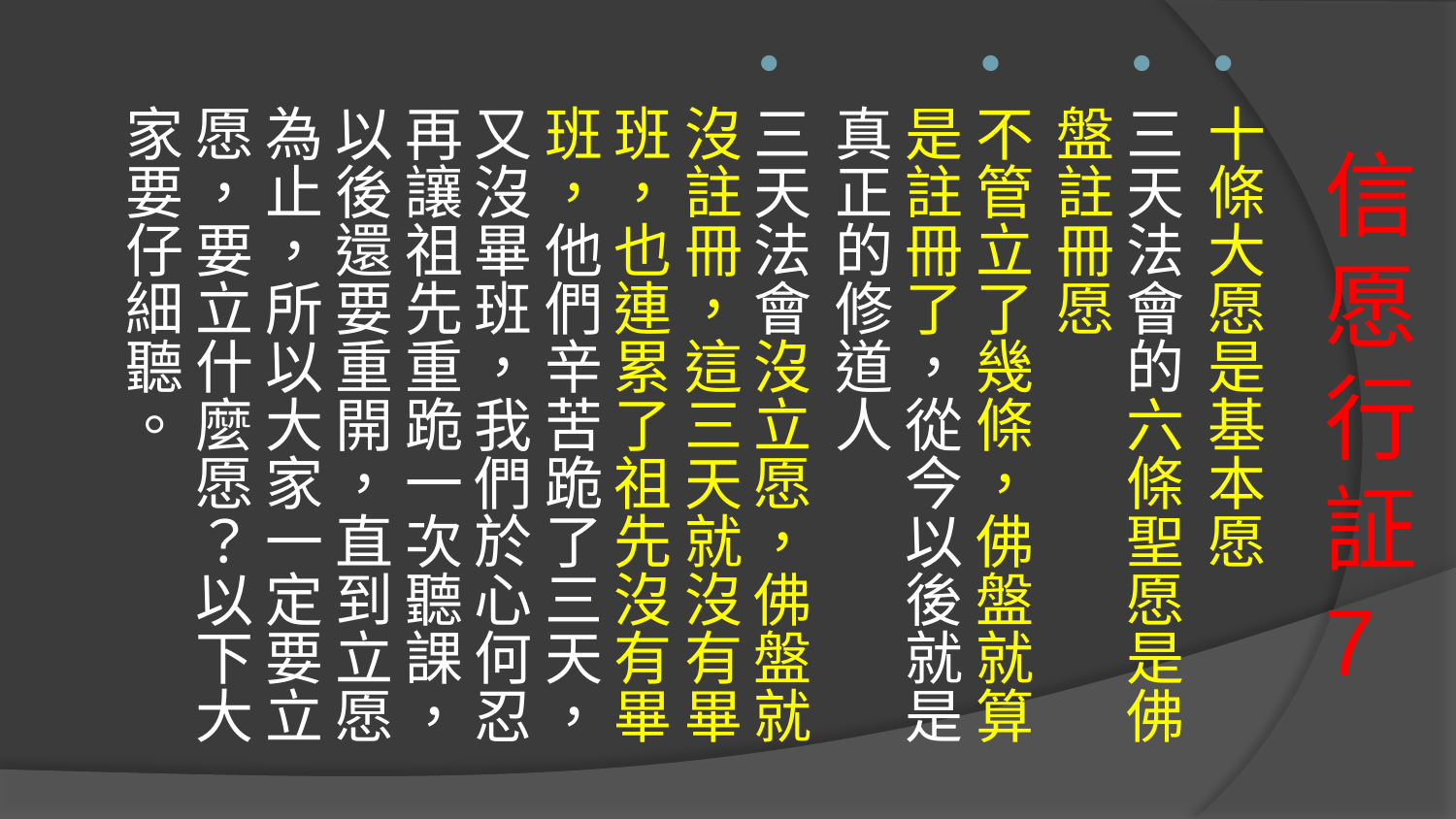

十條大愿是基本愿
三天法會的六條聖愿是佛盤註冊愿
不管立了幾條，佛盤就算是註冊了，從今以後就是真正的修道人
三天法會沒立愿，佛盤就沒註冊，這三天就沒有畢班，也連累了祖先沒有畢班，他們辛苦跪了三天，又沒畢班，我們於心何忍再讓祖先重跪一次聽課，以後還要重開，直到立愿為止，所以大家一定要立愿，要立什麼愿？以下大家要仔細聽。

# 信愿行証 7